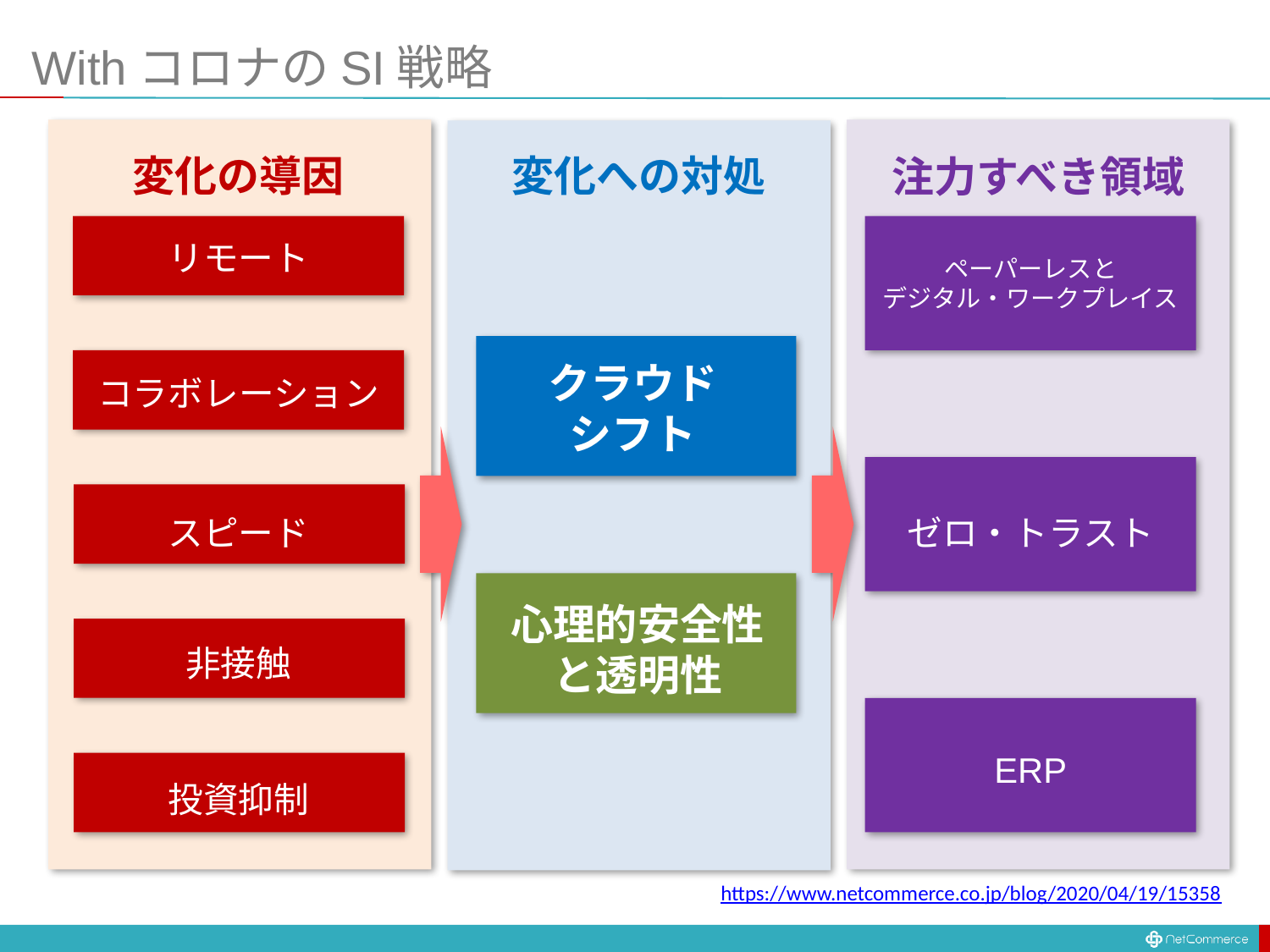

# WithコロナのSI戦略

変化への対処
変化の導因
注力すべき領域

リモート
ペーパーレスと
デジタル・ワークプレイス

クラウド
シフト
コラボレーション

スピード
ゼロ・トラスト

心理的安全性と透明性

非接触

ERP

投資抑制
https://www.netcommerce.co.jp/blog/2020/04/19/15358